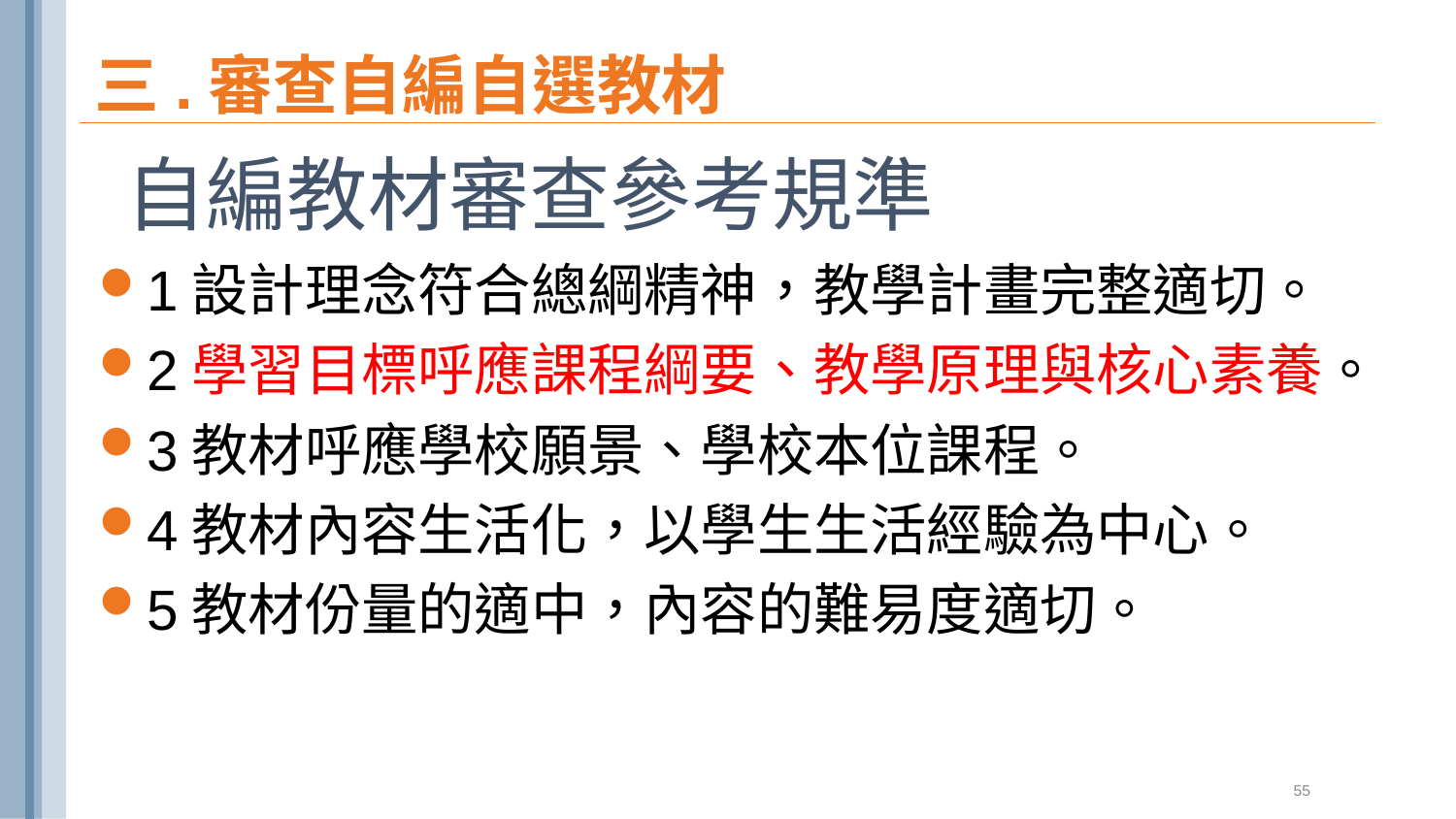

# 三.審查自編自選教材
自編教材審查參考規準
1設計理念符合總綱精神，教學計畫完整適切。
2學習目標呼應課程綱要、教學原理與核心素養。
3教材呼應學校願景、學校本位課程。
4教材內容生活化，以學生生活經驗為中心。
5教材份量的適中，內容的難易度適切。
55